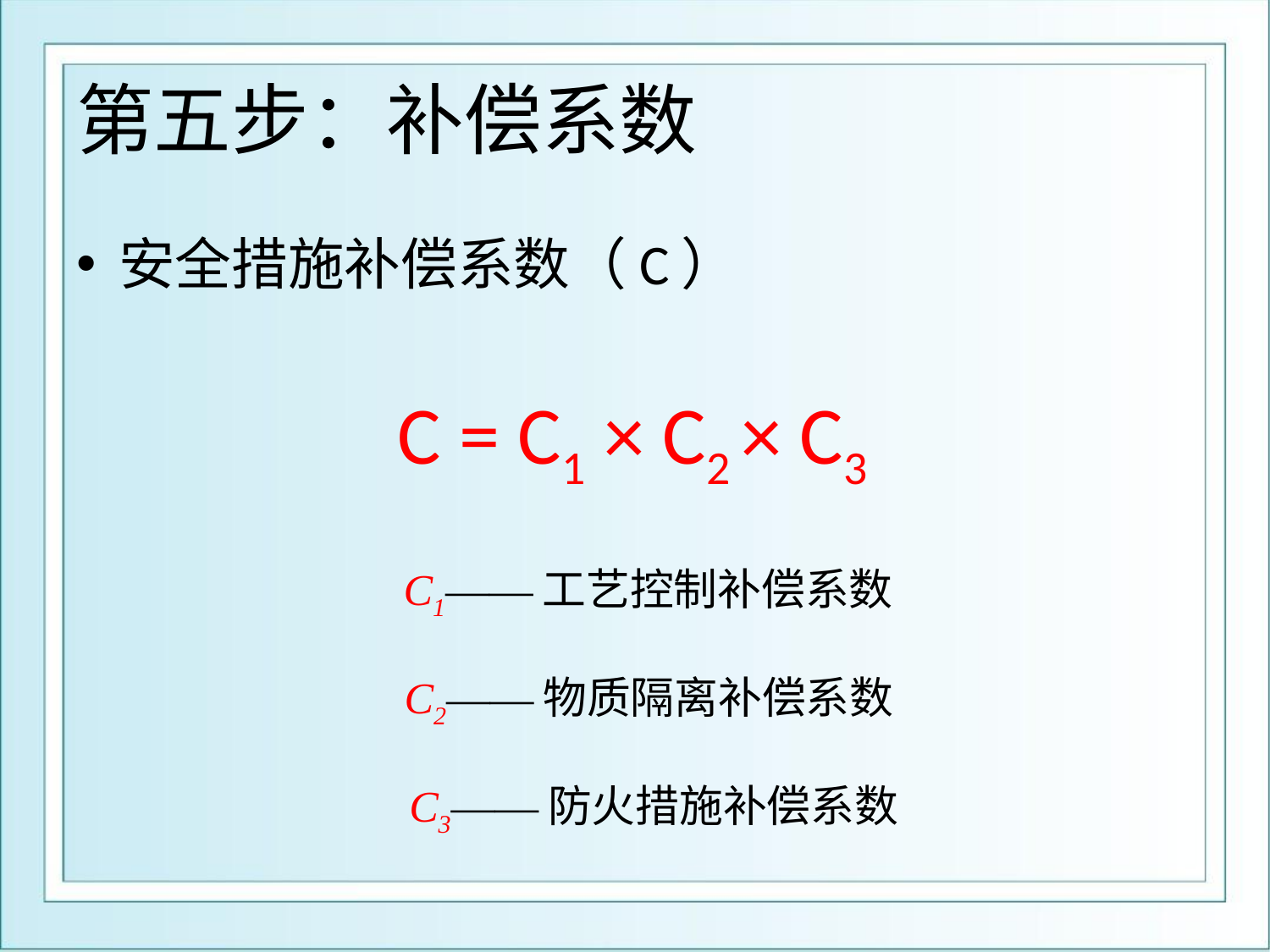

# 第五步：补偿系数
安全措施补偿系数（C）

 C = C1 × C2 × C3
C1——工艺控制补偿系数
 C2——物质隔离补偿系数
 C3——防火措施补偿系数